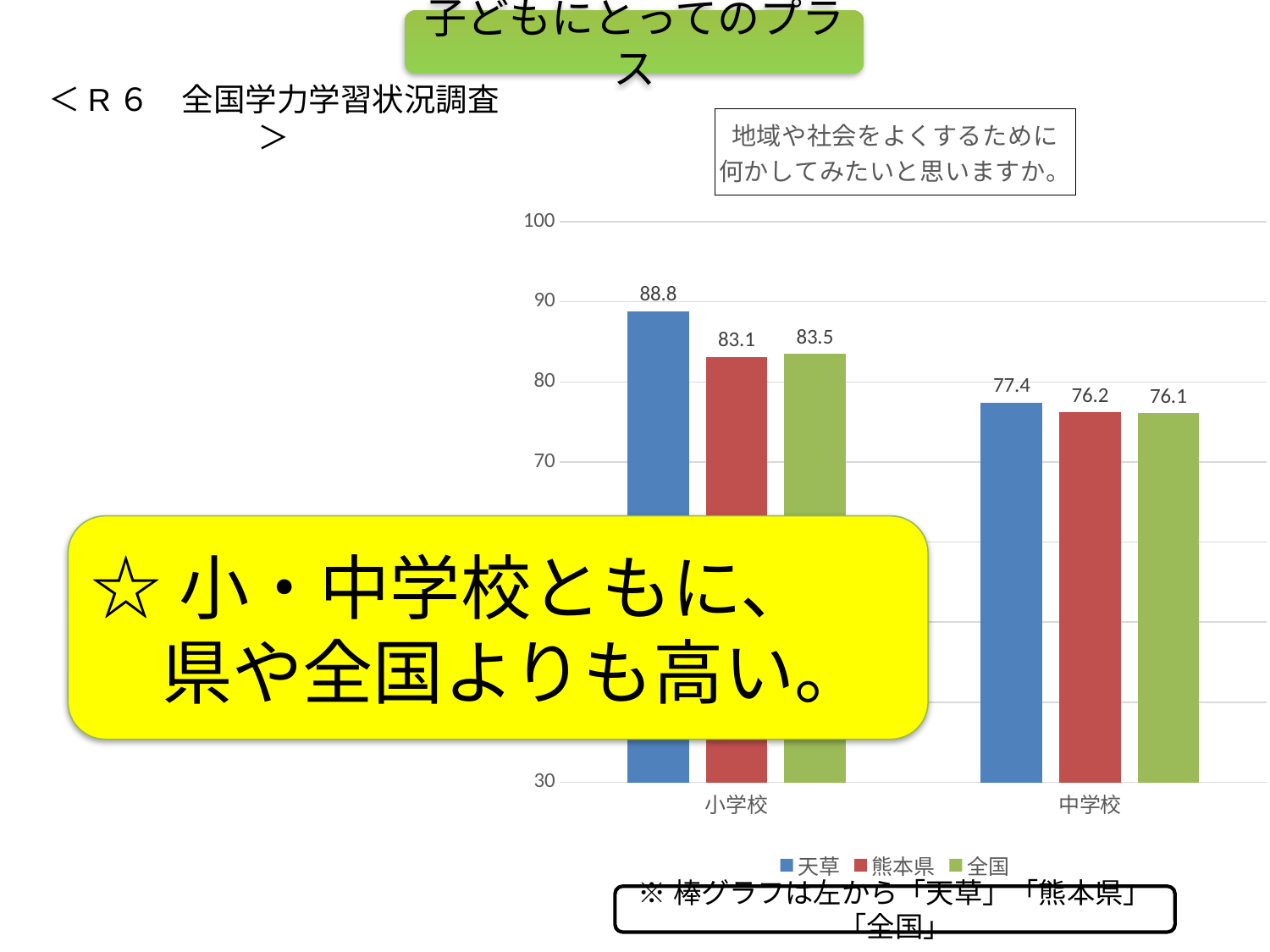

子どもにとってのプラス
＜R６　全国学力学習状況調査＞

### Chart: 地域や社会をよくするために
何かしてみたいと思いますか。

| Category | 天草 | 熊本県 | 全国 |
|---|---|---|---|
| 小学校 | 88.8 | 83.1 | 83.5 |
| 中学校 | 77.4 | 76.2 | 76.1 |
☆小・中学校ともに、
　県や全国よりも高い。
※棒グラフは左から「天草」「熊本県」「全国」